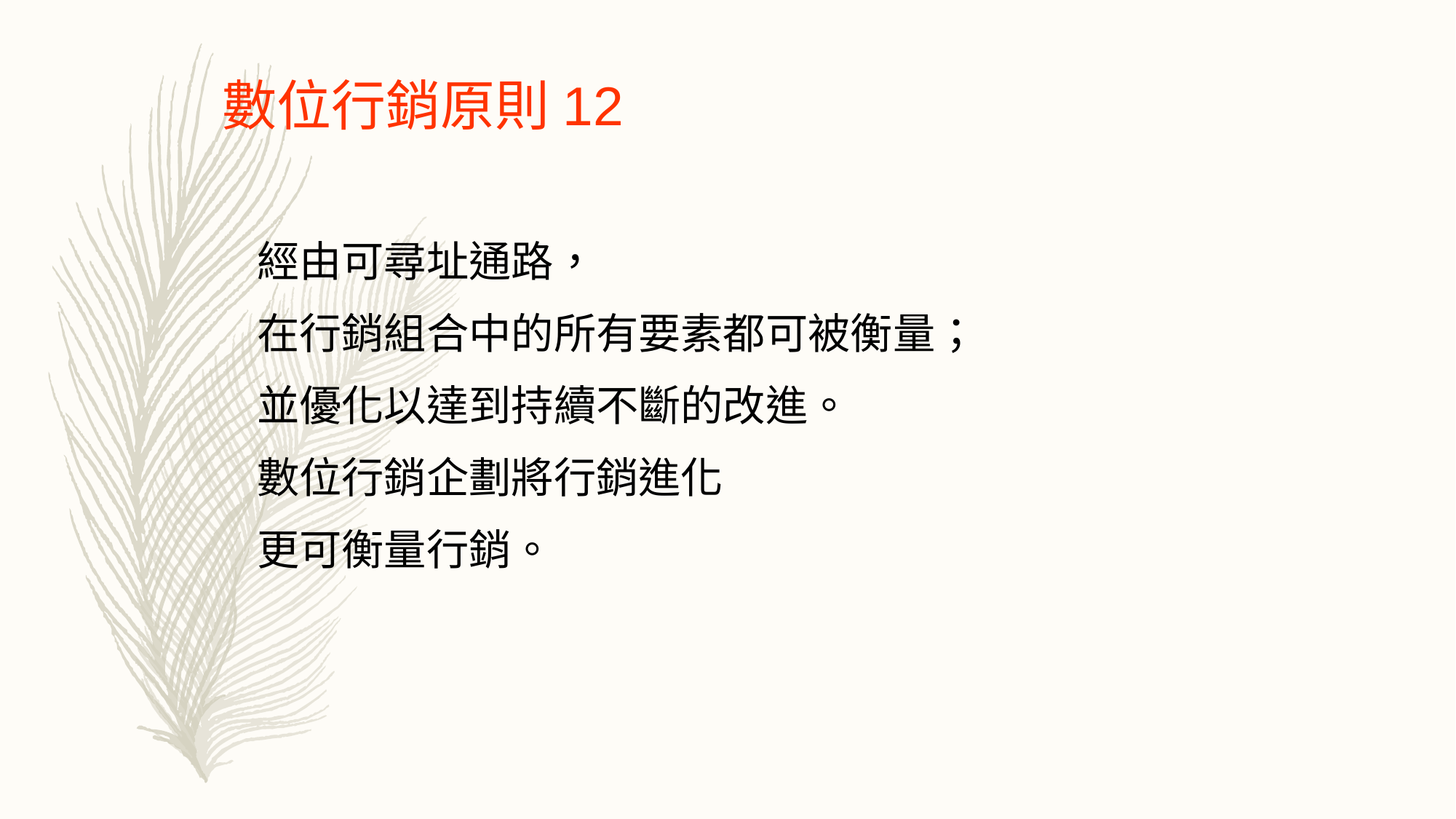

數位行銷原則12
經由可尋址通路，
在行銷組合中的所有要素都可被衡量；
並優化以達到持續不斷的改進。
數位行銷企劃將行銷進化
更可衡量行銷。